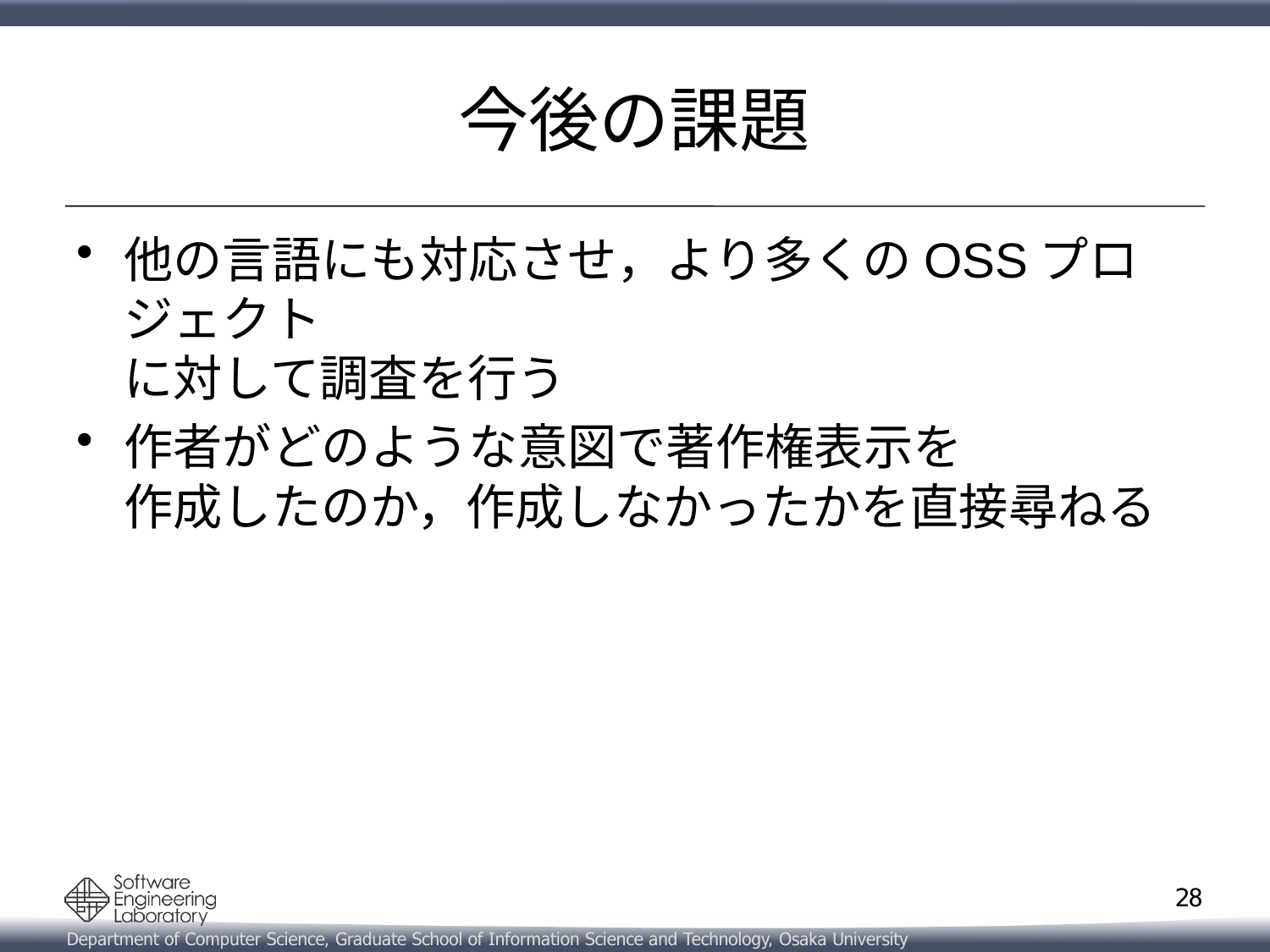

# 今後の課題
他の言語にも対応させ，より多くのOSSプロジェクト
に対して調査を行う
作者がどのような意図で著作権表示を
作成したのか，作成しなかったかを直接尋ねる
28